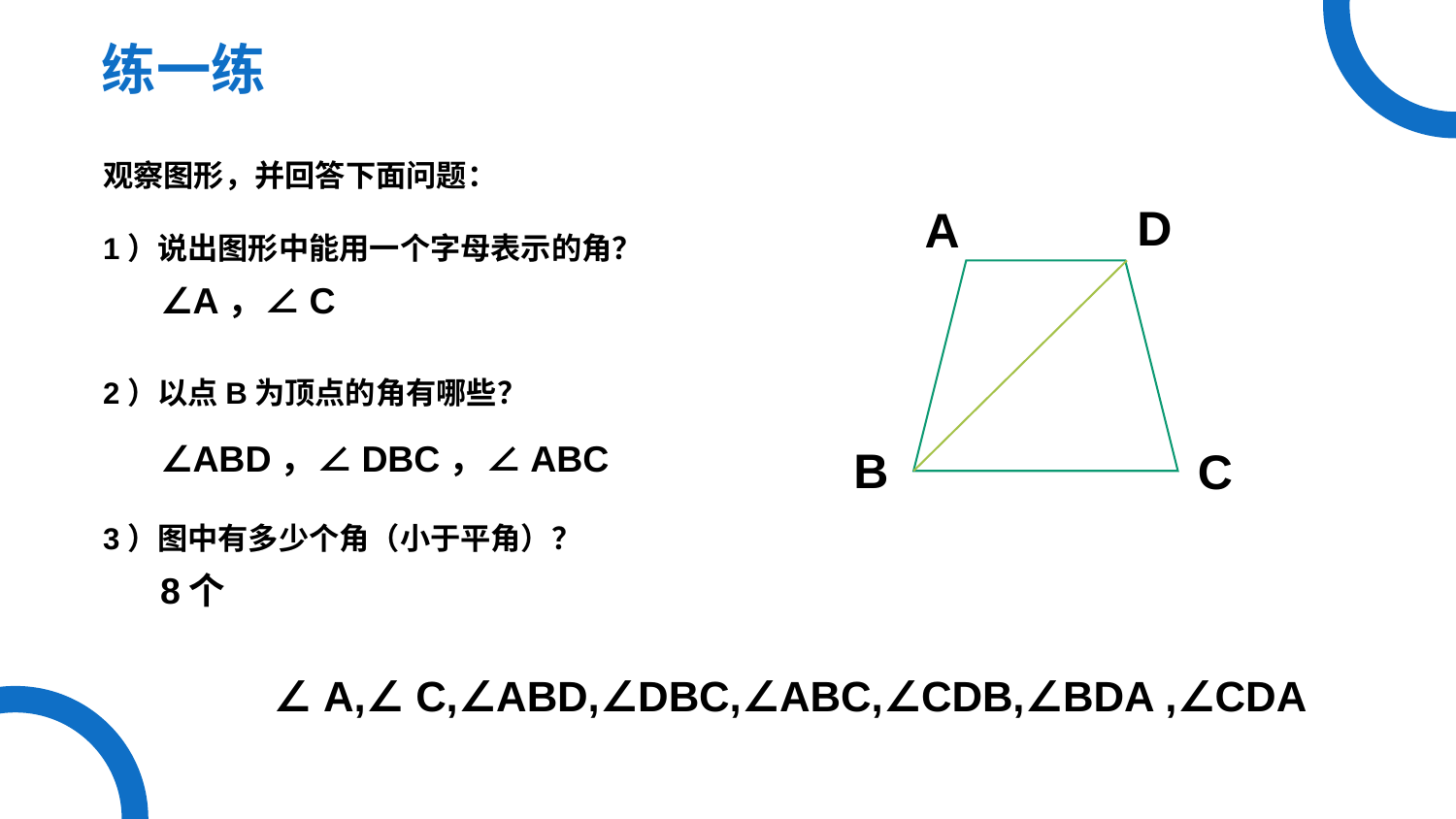

练一练
观察图形，并回答下面问题：
1）说出图形中能用一个字母表示的角？

2）以点B为顶点的角有哪些？

3）图中有多少个角（小于平角）？
D
A

∠A，∠C
∠ABD，∠DBC，∠ABC
B
C
8个
∠ A,∠ C,∠ABD,∠DBC,∠ABC,∠CDB,∠BDA ,∠CDA